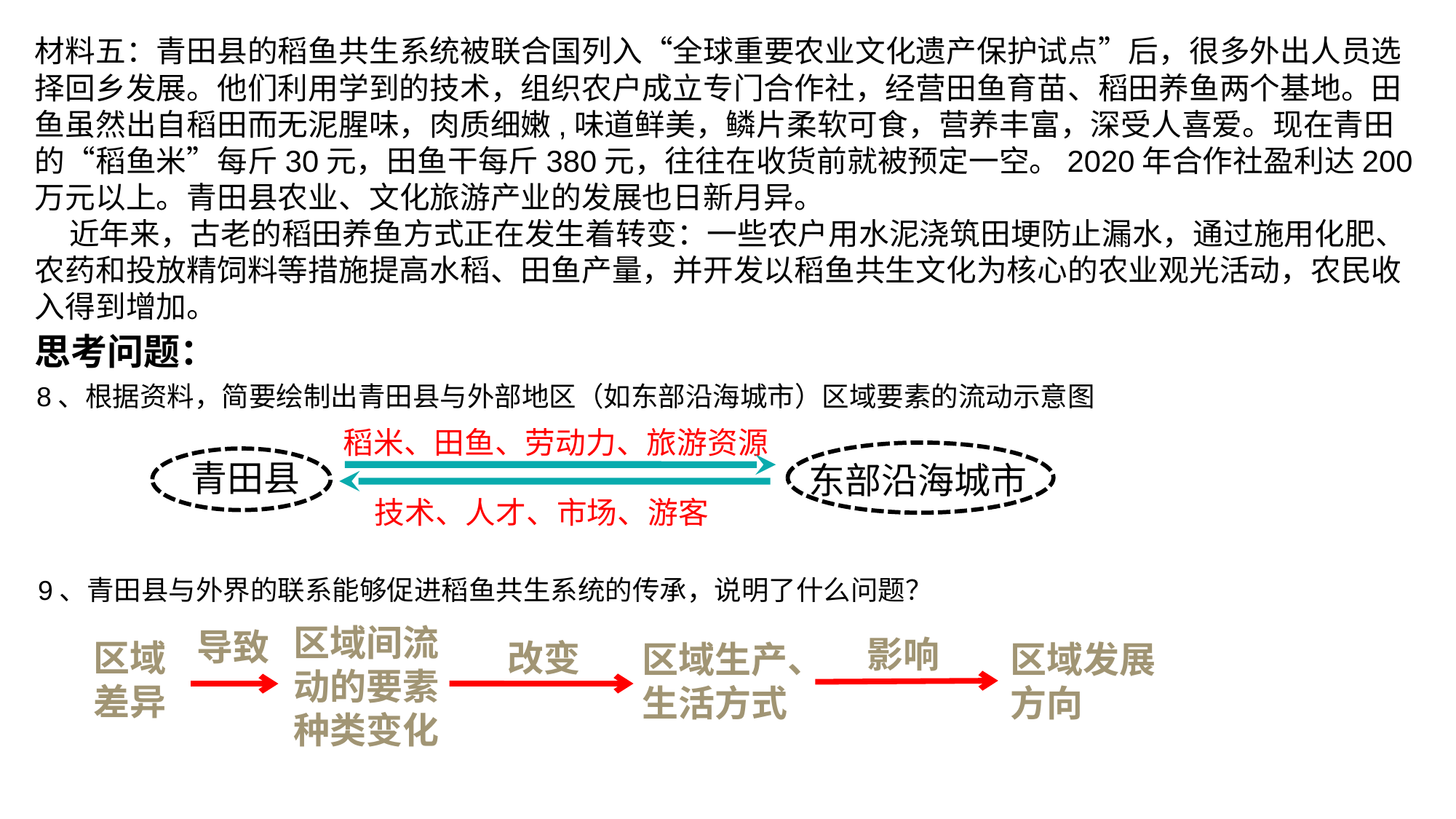

材料五：青田县的稻鱼共生系统被联合国列入“全球重要农业文化遗产保护试点”后，很多外出人员选择回乡发展。他们利用学到的技术，组织农户成立专门合作社，经营田鱼育苗、稻田养鱼两个基地。田鱼虽然出自稻田而无泥腥味，肉质细嫩,味道鲜美，鳞片柔软可食，营养丰富，深受人喜爱。现在青田的“稻鱼米”每斤30元，田鱼干每斤380元，往往在收货前就被预定一空。2020年合作社盈利达200万元以上。青田县农业、文化旅游产业的发展也日新月异。
    近年来，古老的稻田养鱼方式正在发生着转变：一些农户用水泥浇筑田埂防止漏水，通过施用化肥、农药和投放精饲料等措施提高水稻、田鱼产量，并开发以稻鱼共生文化为核心的农业观光活动，农民收入得到增加。
思考问题：
8、根据资料，简要绘制出青田县与外部地区（如东部沿海城市）区域要素的流动示意图
稻米、田鱼、劳动力、旅游资源

青田县
东部沿海城市

技术、人才、市场、游客
9、青田县与外界的联系能够促进稻鱼共生系统的传承，说明了什么问题？
区域间流动的要素种类变化
导致
影响
区域差异
改变
区域发展方向
区域生产、生活方式